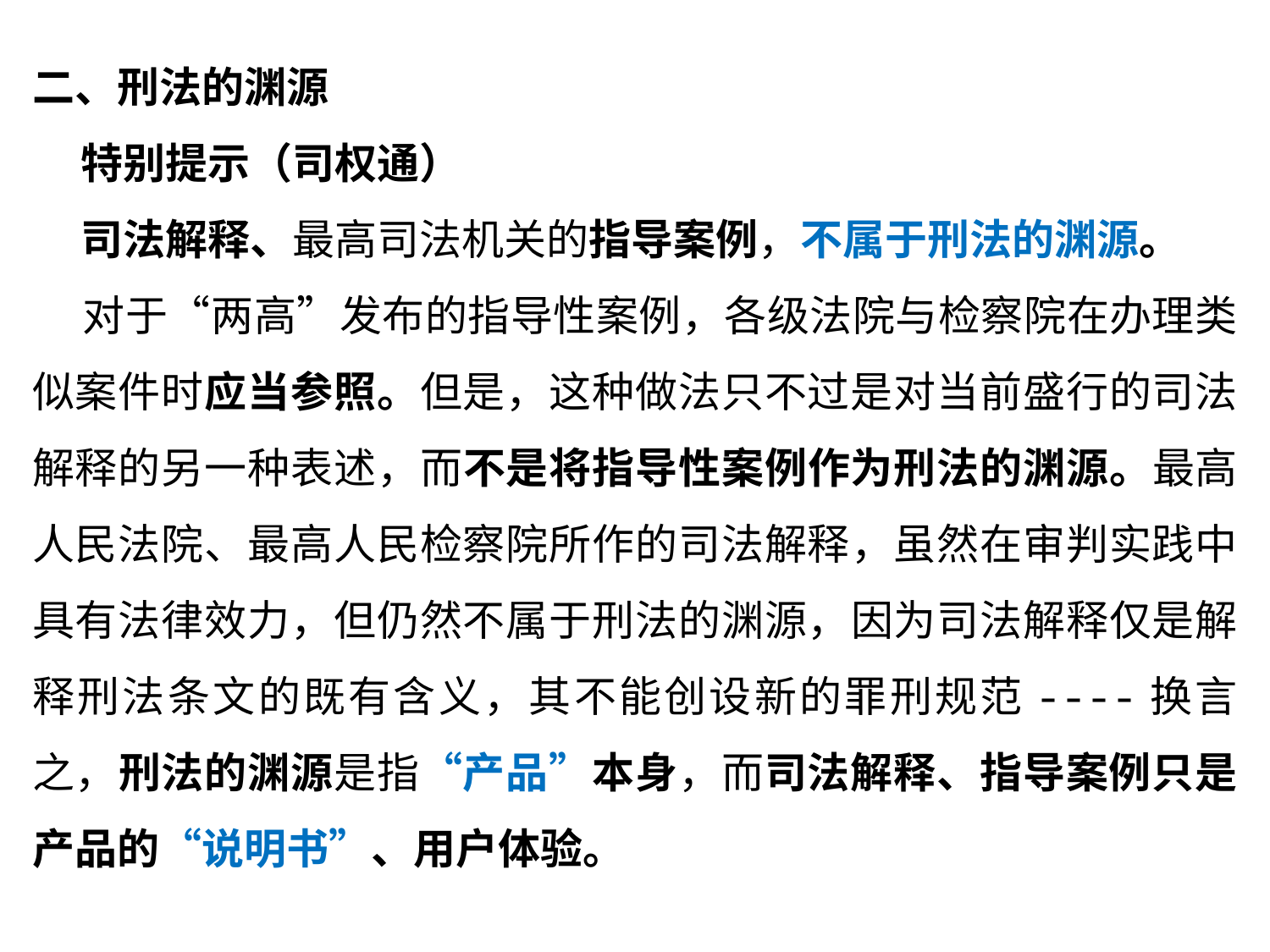

二、刑法的渊源
    特别提示（司权通）
    司法解释、最高司法机关的指导案例，不属于刑法的渊源。
    对于“两高”发布的指导性案例，各级法院与检察院在办理类似案件时应当参照。但是，这种做法只不过是对当前盛行的司法解释的另一种表述，而不是将指导性案例作为刑法的渊源。最高人民法院、最高人民检察院所作的司法解释，虽然在审判实践中具有法律效力，但仍然不属于刑法的渊源，因为司法解释仅是解释刑法条文的既有含义，其不能创设新的罪刑规范----换言之，刑法的渊源是指“产品”本身，而司法解释、指导案例只是产品的“说明书”、用户体验。